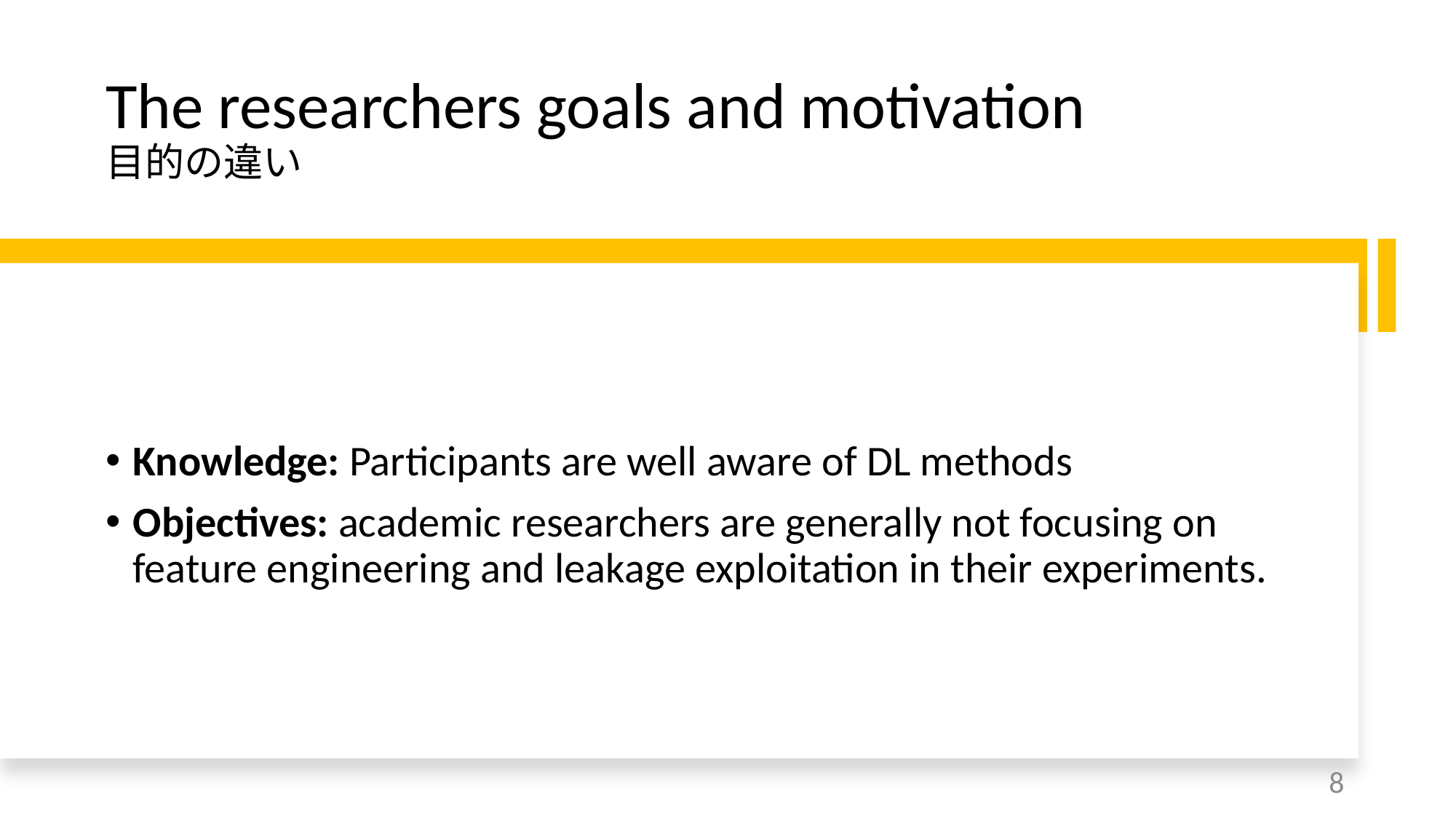

# The researchers goals and motivation　目的の違い

Knowledge: Participants are well aware of DL methods
Objectives: academic researchers are generally not focusing on feature engineering and leakage exploitation in their experiments.
8